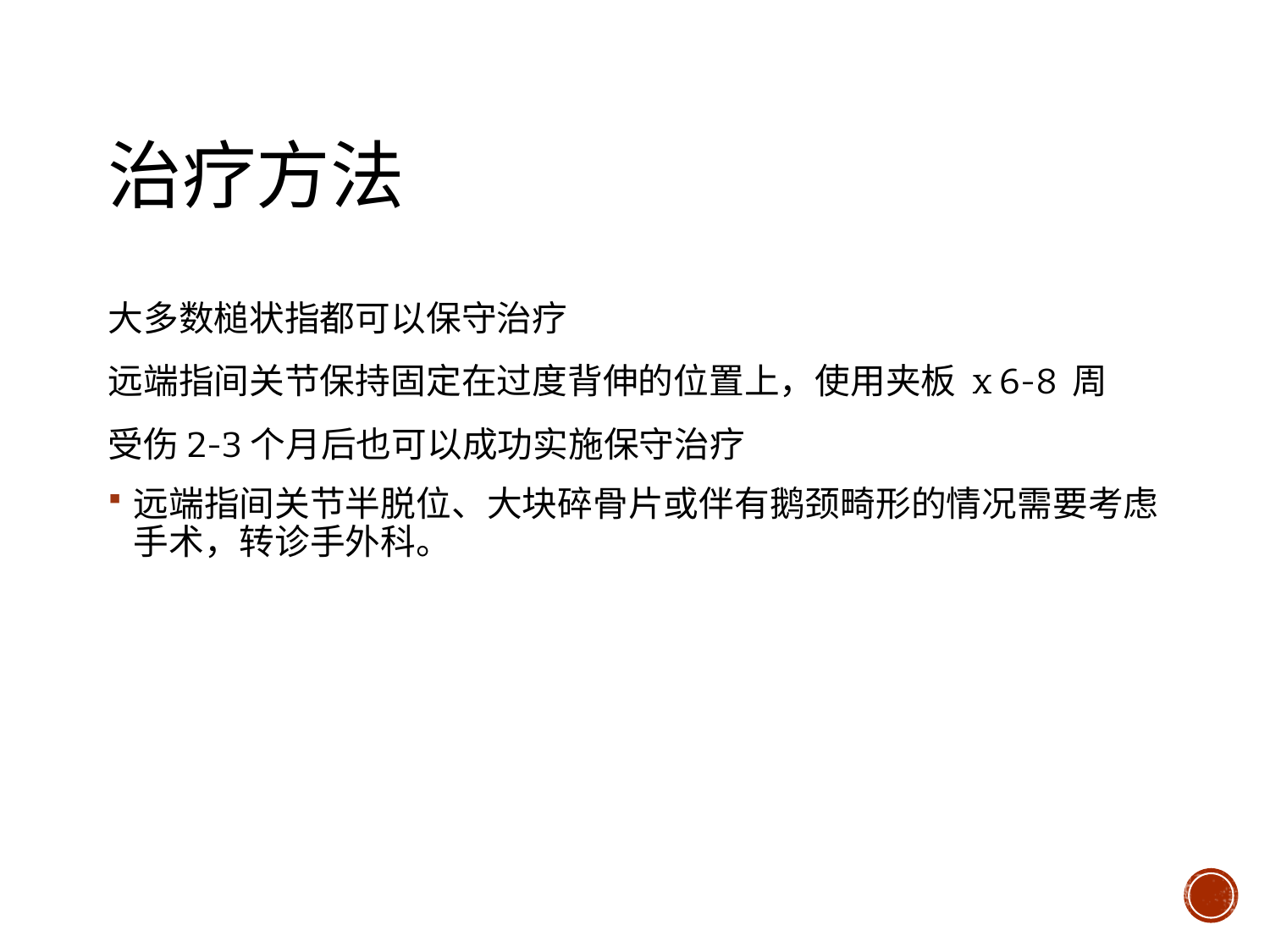

# 治疗方法
大多数槌状指都可以保守治疗
远端指间关节保持固定在过度背伸的位置上，使用夹板 x 6-8 周
受伤2-3个月后也可以成功实施保守治疗
远端指间关节半脱位、大块碎骨片或伴有鹅颈畸形的情况需要考虑手术，转诊手外科。